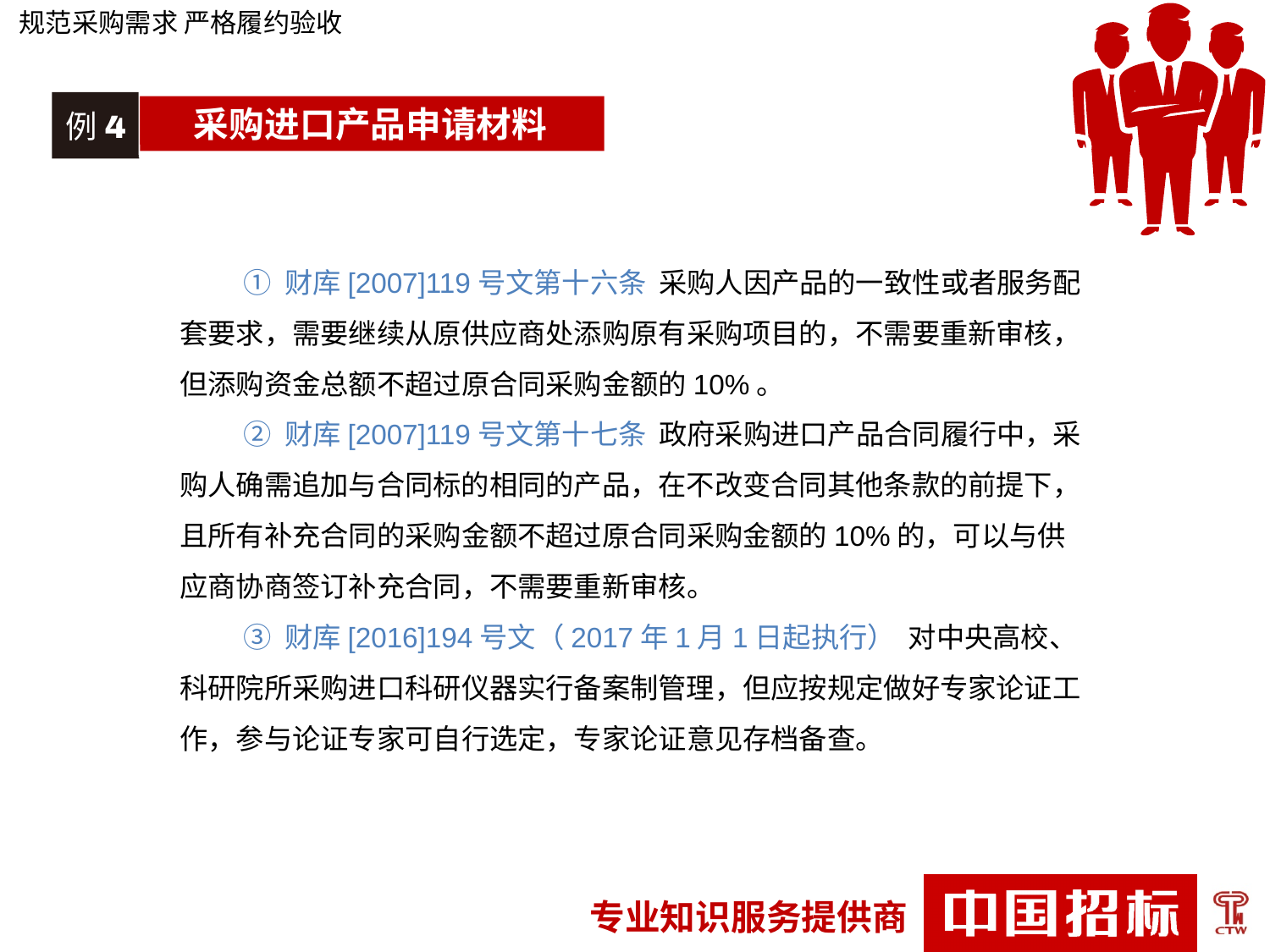

规范采购需求 严格履约验收

例4
采购进口产品申请材料
① 财库[2007]119号文第十六条  采购人因产品的一致性或者服务配套要求，需要继续从原供应商处添购原有采购项目的，不需要重新审核，但添购资金总额不超过原合同采购金额的10%。
② 财库[2007]119号文第十七条  政府采购进口产品合同履行中，采购人确需追加与合同标的相同的产品，在不改变合同其他条款的前提下，且所有补充合同的采购金额不超过原合同采购金额的10%的，可以与供应商协商签订补充合同，不需要重新审核。
③ 财库[2016]194号文（2017年1月1日起执行）  对中央高校、科研院所采购进口科研仪器实行备案制管理，但应按规定做好专家论证工作，参与论证专家可自行选定，专家论证意见存档备查。